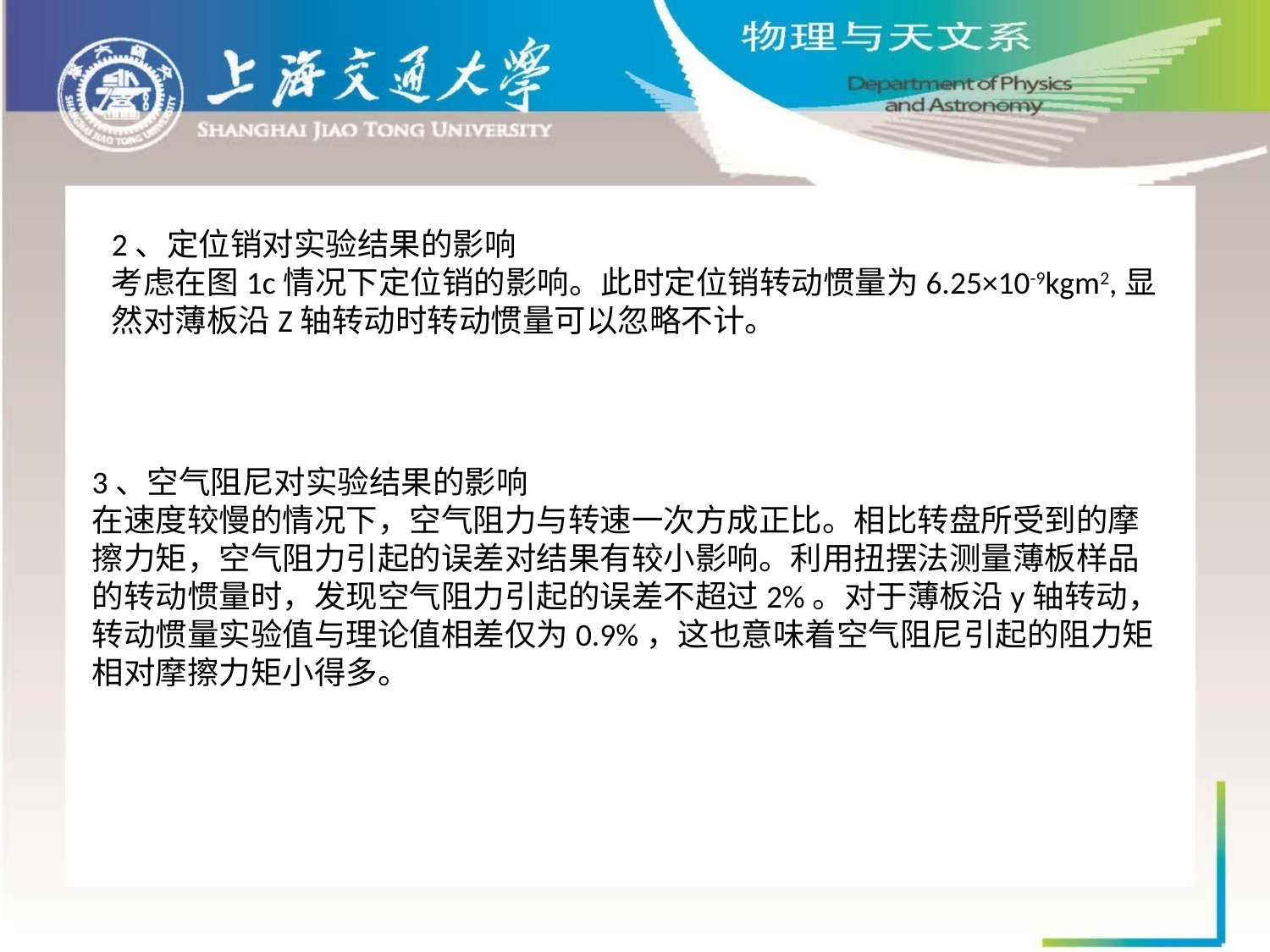

2、定位销对实验结果的影响
考虑在图1c情况下定位销的影响。此时定位销转动惯量为6.25×10-9kgm2,显然对薄板沿Z轴转动时转动惯量可以忽略不计。
3、空气阻尼对实验结果的影响
在速度较慢的情况下，空气阻力与转速一次方成正比。相比转盘所受到的摩擦力矩，空气阻力引起的误差对结果有较小影响。利用扭摆法测量薄板样品的转动惯量时，发现空气阻力引起的误差不超过2%。对于薄板沿y轴转动，转动惯量实验值与理论值相差仅为0.9%，这也意味着空气阻尼引起的阻力矩相对摩擦力矩小得多。